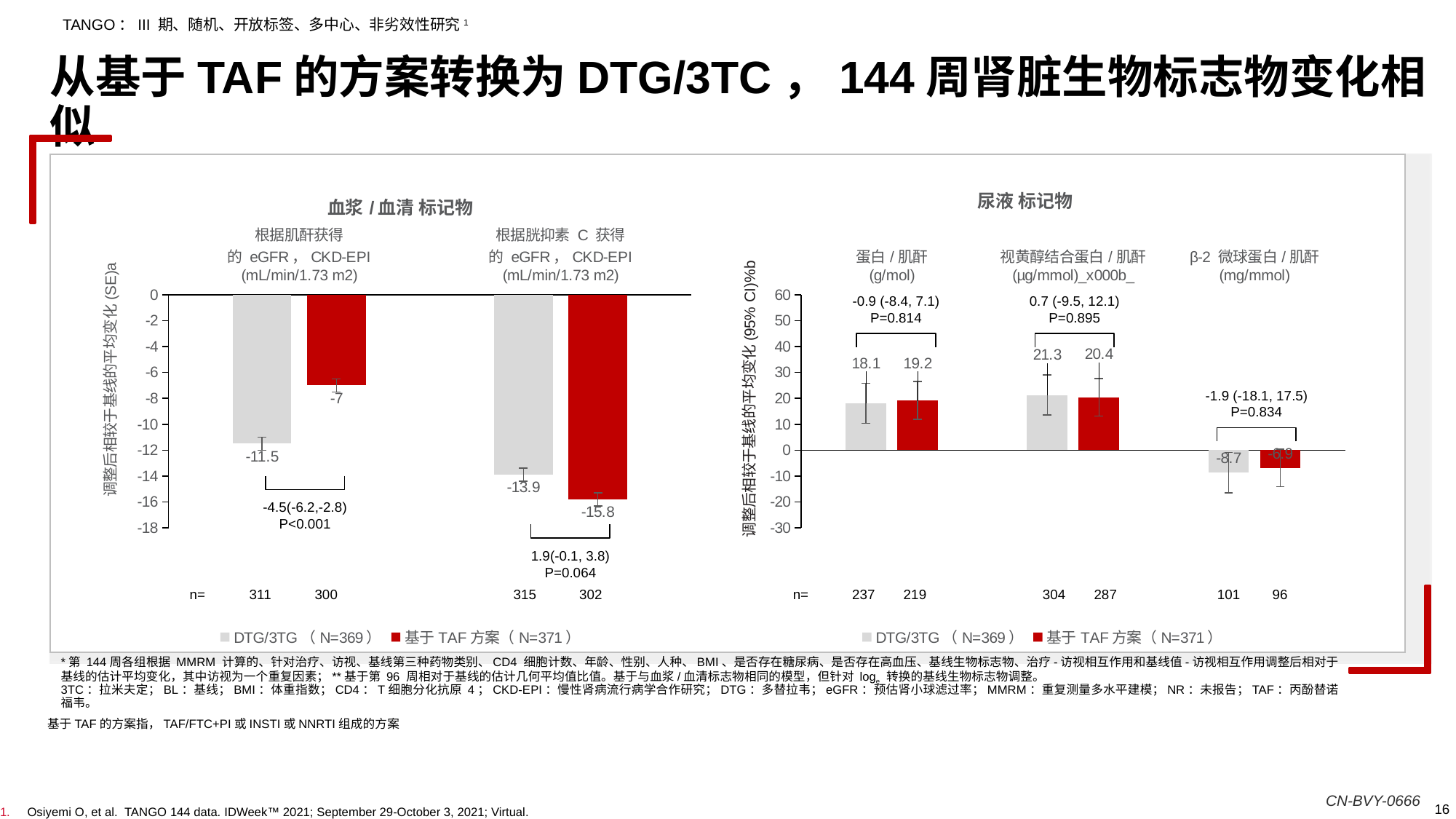

TANGO：III 期、随机、开放标签、多中心、非劣效性研究1
# 从基于TAF的方案转换为DTG/3TC，144周肾脏生物标志物变化相似

### Chart: 血浆/血清 标记物

| Category | DTG/3TG（N=369） | 基于TAF方案（N=371） |
|---|---|---|
| 根据肌酐获得
的 eGFR，CKD-EPI
(mL/min/1.73 m2) | -11.5 | -7.0 |
| 根据胱抑素 C 获得
的 eGFR，CKD-EPI
(mL/min/1.73 m2) | -13.9 | -15.8 |

### Chart: 尿液 标记物

| Category | DTG/3TG（N=369） | 基于TAF方案（N=371） |
|---|---|---|
| 蛋白/肌酐
(g/mol) | 18.1 | 19.2 |
| 视黄醇结合蛋白/肌酐
(µg/mmol)_x000b_ | 21.3 | 20.4 |
| β-2 微球蛋白/肌酐
(mg/mmol) | -8.7 | -6.9 |
-0.9 (-8.4, 7.1)
P=0.814
0.7 (-9.5, 12.1)
P=0.895

-1.9 (-18.1, 17.5)
P=0.834

-4.5(-6.2,-2.8)
P<0.001
1.9(-0.1, 3.8)
P=0.064
n=
311
300
315
302
n=
237
219
304
287
101
96

*第 144周各组根据 MMRM 计算的、针对治疗、访视、基线第三种药物类别、CD4 细胞计数、年龄、性别、人种、BMI、是否存在糖尿病、是否存在高血压、基线生物标志物、治疗-访视相互作用和基线值-访视相互作用调整后相对于基线的估计平均变化，其中访视为一个重复因素；**基于第 96 周相对于基线的估计几何平均值比值。基于与血浆/血清标志物相同的模型，但针对 loge 转换的基线生物标志物调整。
3TC：拉米夫定；BL：基线；BMI：体重指数；CD4：T细胞分化抗原 4；CKD-EPI：慢性肾病流行病学合作研究；DTG：多替拉韦；eGFR：预估肾小球滤过率；MMRM：重复测量多水平建模；NR：未报告；TAF：丙酚替诺福韦。
基于TAF的方案指，TAF/FTC+PI或INSTI或NNRTI组成的方案
Osiyemi O, et al.  TANGO 144 data. IDWeek™ 2021; September 29-October 3, 2021; Virtual.